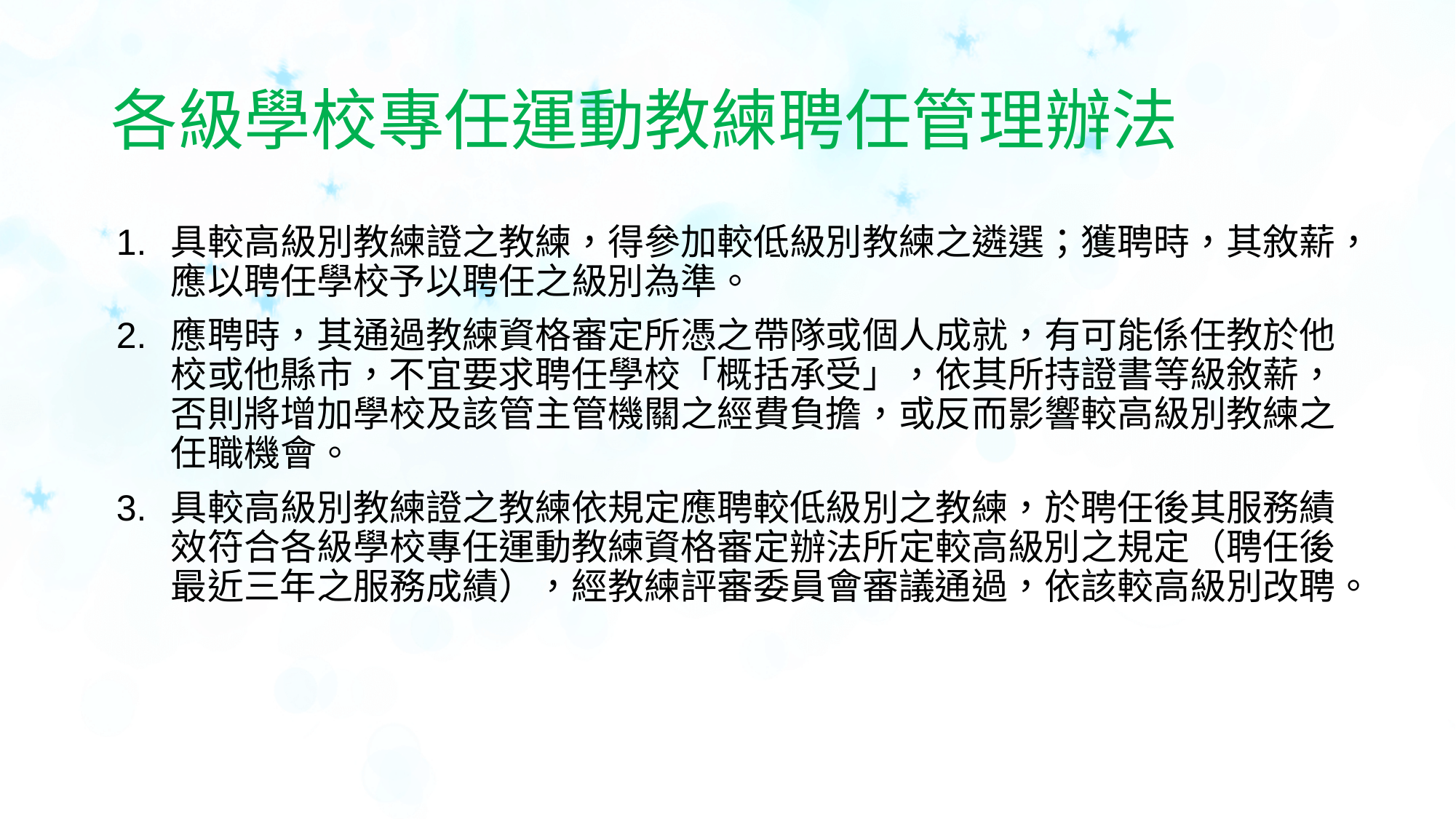

# 各級學校專任運動教練聘任管理辦法
具較高級別教練證之教練，得參加較低級別教練之遴選；獲聘時，其敘薪，應以聘任學校予以聘任之級別為準。
應聘時，其通過教練資格審定所憑之帶隊或個人成就，有可能係任教於他校或他縣市，不宜要求聘任學校「概括承受」，依其所持證書等級敘薪，否則將增加學校及該管主管機關之經費負擔，或反而影響較高級別教練之任職機會。
具較高級別教練證之教練依規定應聘較低級別之教練，於聘任後其服務績效符合各級學校專任運動教練資格審定辦法所定較高級別之規定（聘任後最近三年之服務成績），經教練評審委員會審議通過，依該較高級別改聘。